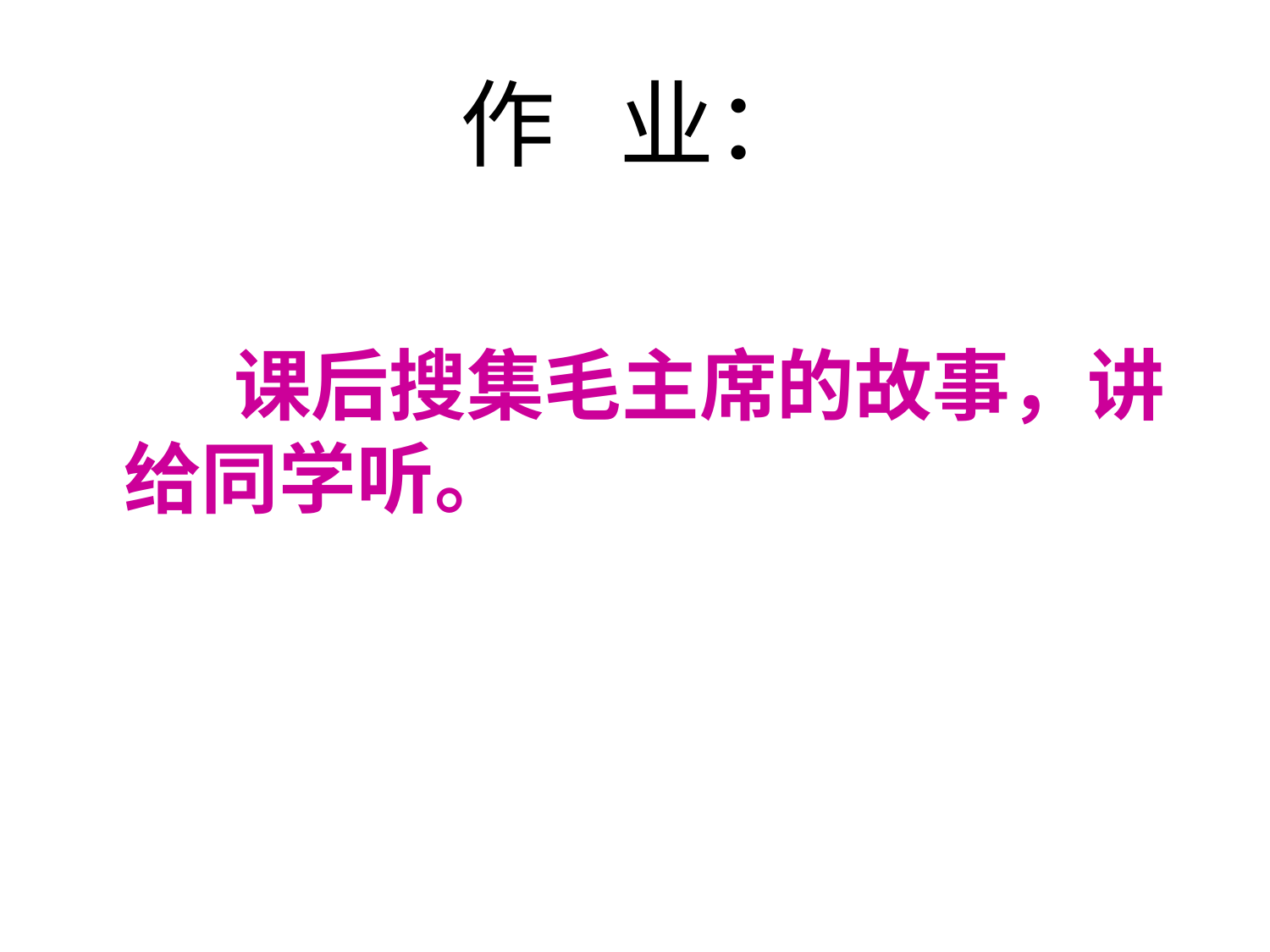

# 作   业：

        课后搜集毛主席的故事，讲给同学听。

http://lspjy.com绿色圃中小学教育网http://www.lspjy.com  绿色圃中学资源网http://cz.lspjy.com